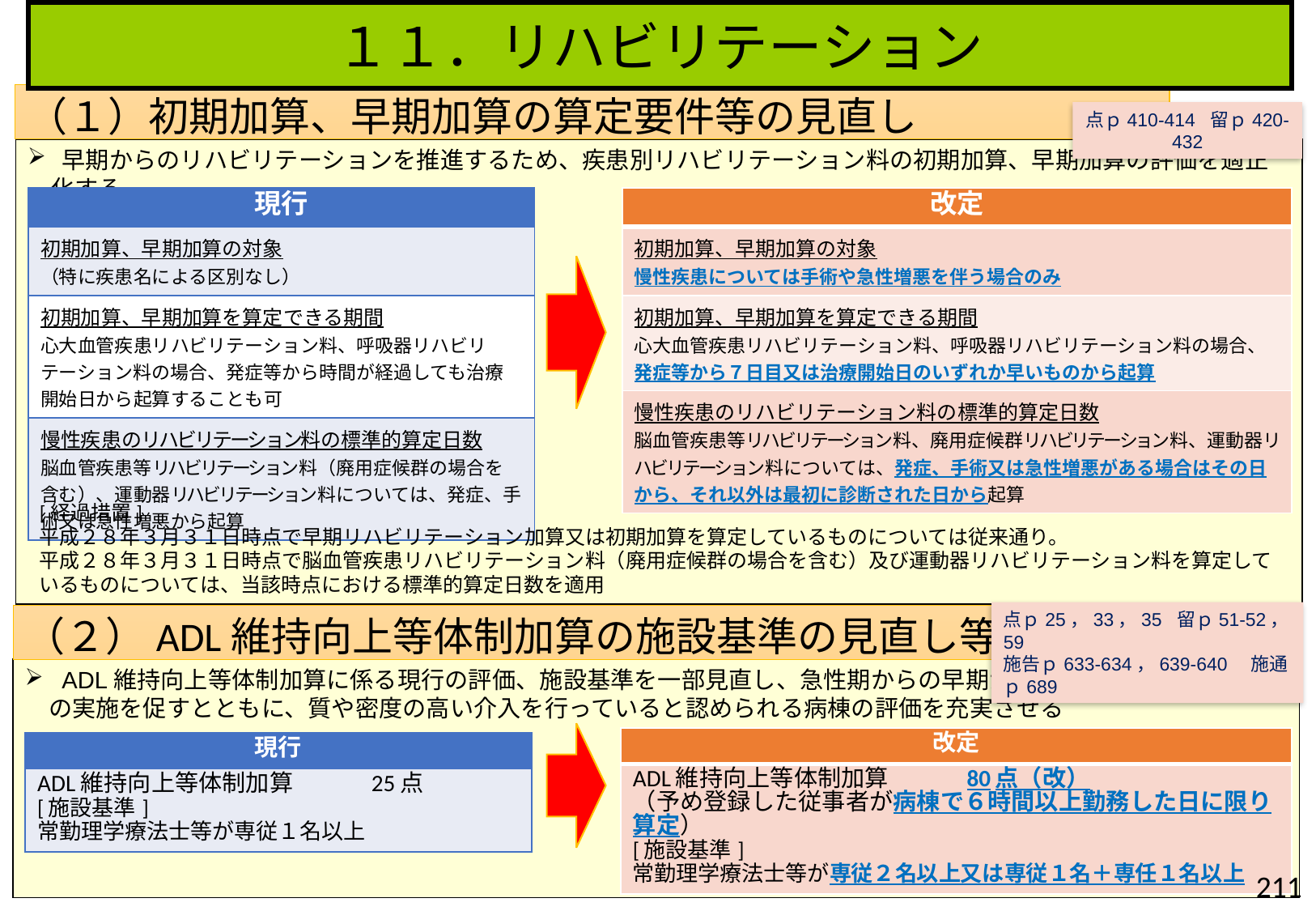

１１．リハビリテーション
（１）初期加算、早期加算の算定要件等の見直し
点ｐ410-414  留ｐ420-432
 早期からのリハビリテーションを推進するため、疾患別リハビリテーション料の初期加算、早期加算の評価を適正化する
| 現行 |
| --- |
| 初期加算、早期加算の対象 （特に疾患名による区別なし） |
| 初期加算、早期加算を算定できる期間 心大血管疾患リハビリテーション料、呼吸器リハビリテーション料の場合、発症等から時間が経過しても治療開始日から起算することも可 |
| 慢性疾患のリハビリテーション料の標準的算定日数 脳血管疾患等リハビリテーション料（廃用症候群の場合を含む）、運動器リハビリテーション料については、発症、手術又は急性増悪から起算 |
| 改定 |
| --- |
| 初期加算、早期加算の対象 慢性疾患については手術や急性増悪を伴う場合のみ |
| 初期加算、早期加算を算定できる期間 心大血管疾患リハビリテーション料、呼吸器リハビリテーション料の場合、発症等から７日目又は治療開始日のいずれか早いものから起算 |
| 慢性疾患のリハビリテーション料の標準的算定日数 脳血管疾患等リハビリテーション料、廃用症候群リハビリテーション料、運動器リハビリテーション料については、発症、手術又は急性増悪がある場合はその日から、それ以外は最初に診断された日から起算 |

[経過措置]
平成２８年３月３１日時点で早期リハビリテーション加算又は初期加算を算定しているものについては従来通り。
平成２８年３月３１日時点で脳血管疾患リハビリテーション料（廃用症候群の場合を含む）及び運動器リハビリテーション料を算定しているものについては、当該時点における標準的算定日数を適用
点ｐ25，33，35  留ｐ51-52，59
施告ｐ633-634，639-640　施通ｐ689
（２）ADL維持向上等体制加算の施設基準の見直し等
  ADL維持向上等体制加算に係る現行の評価、施設基準を一部見直し、急性期からの早期からのリハビリテーションの実施を促すとともに、質や密度の高い介入を行っていると認められる病棟の評価を充実させる

| 改定 |
| --- |
| ADL維持向上等体制加算　　　80点（改） （予め登録した従事者が病棟で６時間以上勤務した日に限り算定） [施設基準] 常勤理学療法士等が専従２名以上又は専従１名＋専任１名以上 |
| 現行 |
| --- |
| ADL維持向上等体制加算　　　25点 [施設基準] 常勤理学療法士等が専従１名以上 |
211